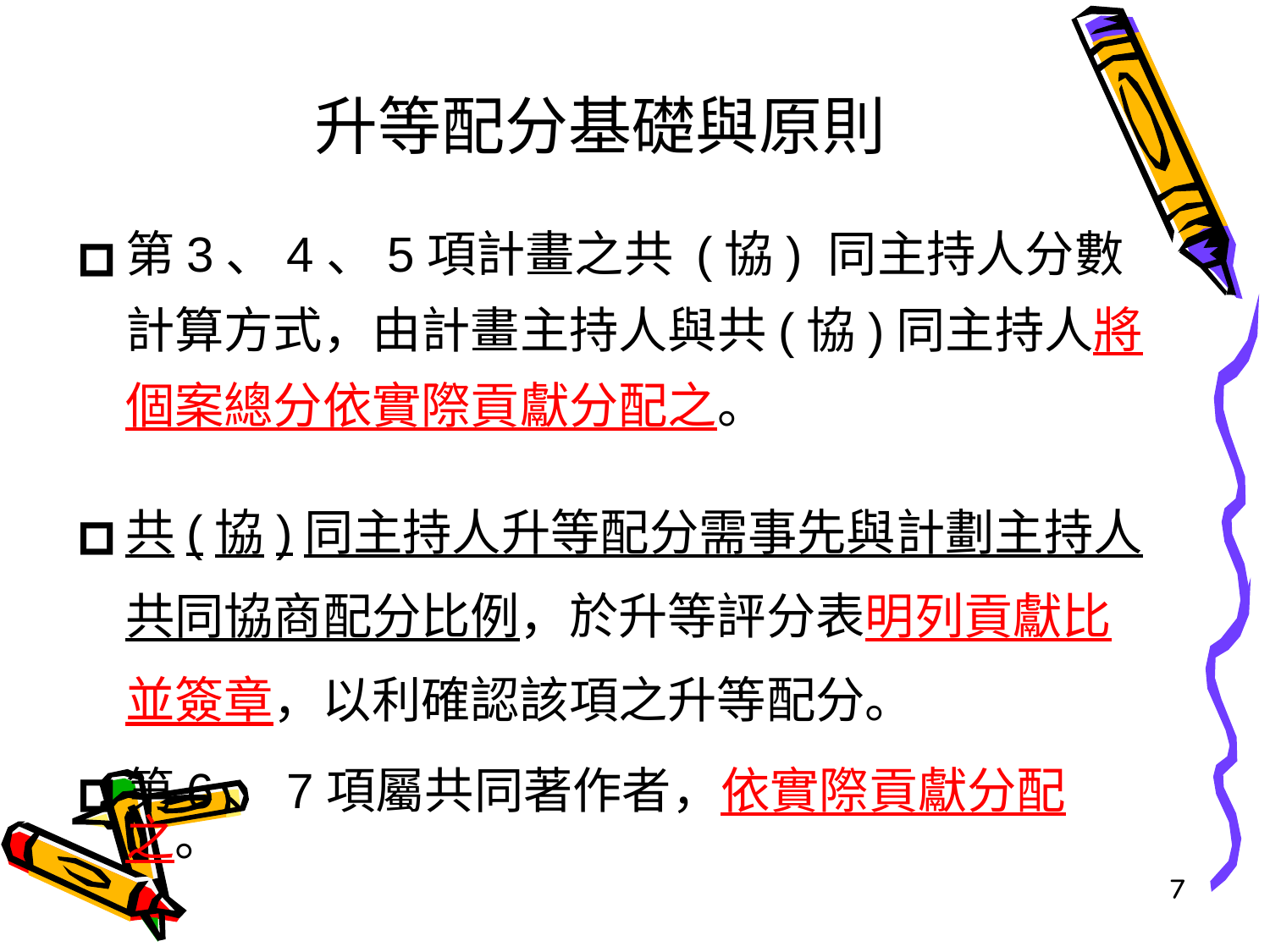

# 升等配分基礎與原則
第3、4、5項計畫之共 (協) 同主持人分數計算方式，由計畫主持人與共(協)同主持人將個案總分依實際貢獻分配之。
共(協)同主持人升等配分需事先與計劃主持人共同協商配分比例，於升等評分表明列貢獻比並簽章，以利確認該項之升等配分。
第6、7項屬共同著作者，依實際貢獻分配之。

7